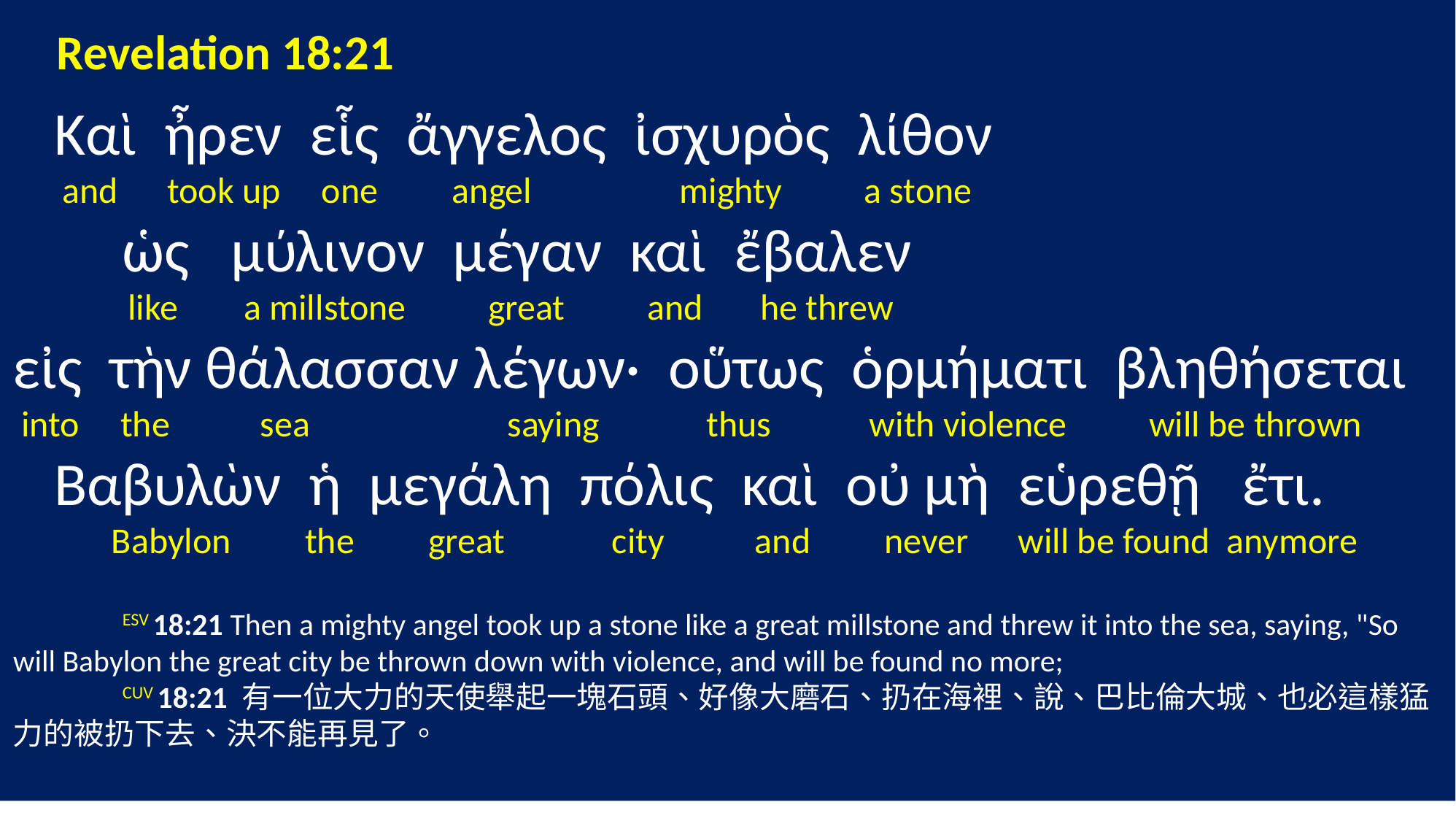

Revelation 18:21

   Καὶ  ἦρεν  εἷς  ἄγγελος  ἰσχυρὸς  λίθον
      and      took up     one         angel                  mighty          a stone
        ὡς   μύλινον  μέγαν  καὶ  ἔβαλεν
              like        a millstone          great          and       he threw
εἰς  τὴν θάλασσαν λέγων·  οὕτως  ὁρμήματι  βληθήσεται
 into     the           sea                        saying             thus            with violence          will be thrown
   Βαβυλὼν  ἡ  μεγάλη  πόλις  καὶ  οὐ μὴ  εὑρεθῇ   ἔτι.
            Babylon         the         great             city           and         never      will be found  anymore

	ESV 18:21 Then a mighty angel took up a stone like a great millstone and threw it into the sea, saying, "So will Babylon the great city be thrown down with violence, and will be found no more;
	CUV 18:21 有一位大力的天使舉起一塊石頭、好像大磨石、扔在海裡、說、巴比倫大城、也必這樣猛力的被扔下去、決不能再見了。